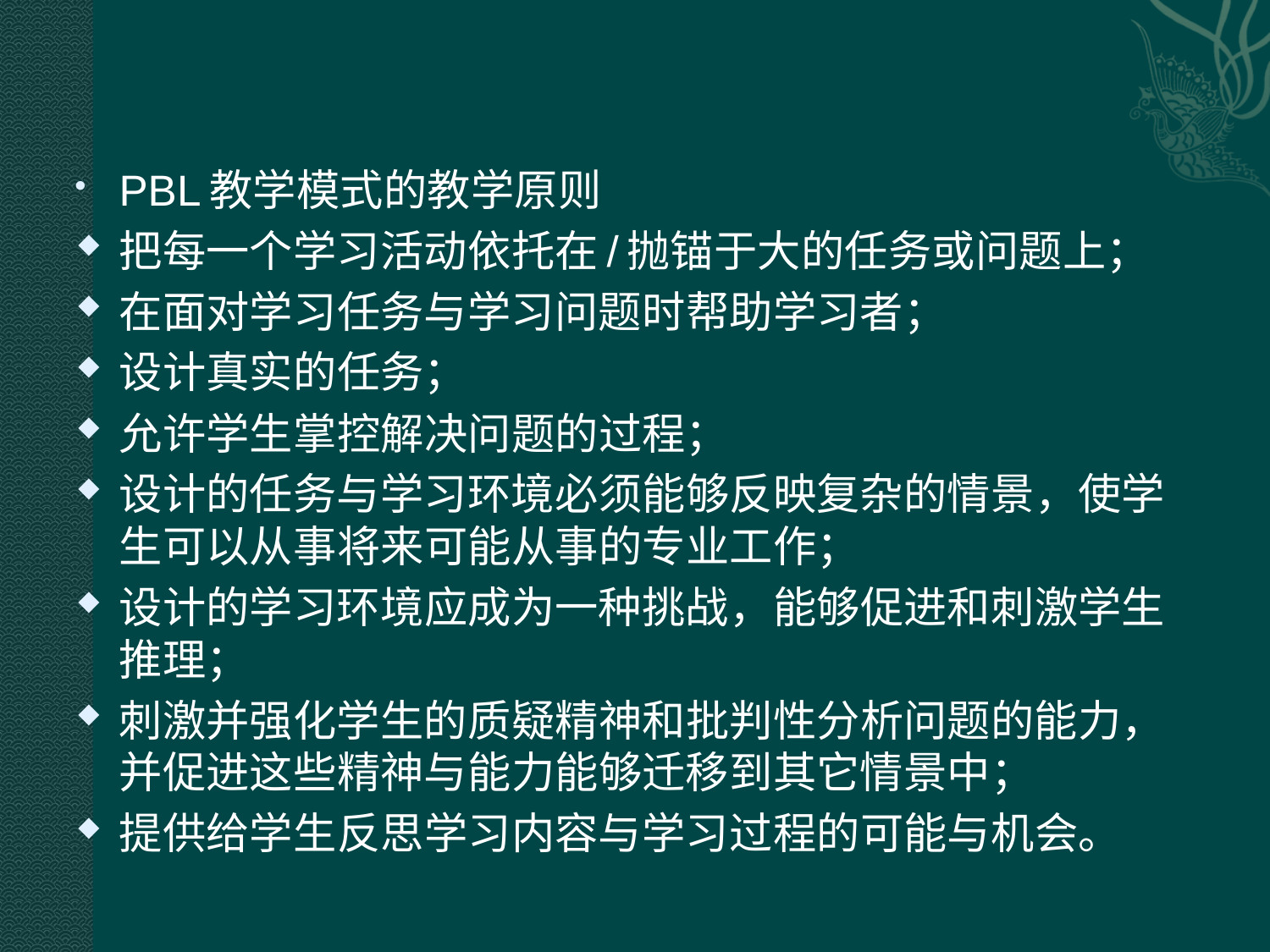

#
PBL教学模式的教学原则
把每一个学习活动依托在/抛锚于大的任务或问题上；
在面对学习任务与学习问题时帮助学习者；
设计真实的任务；
允许学生掌控解决问题的过程；
设计的任务与学习环境必须能够反映复杂的情景，使学生可以从事将来可能从事的专业工作；
设计的学习环境应成为一种挑战，能够促进和刺激学生推理；
刺激并强化学生的质疑精神和批判性分析问题的能力，并促进这些精神与能力能够迁移到其它情景中；
提供给学生反思学习内容与学习过程的可能与机会。